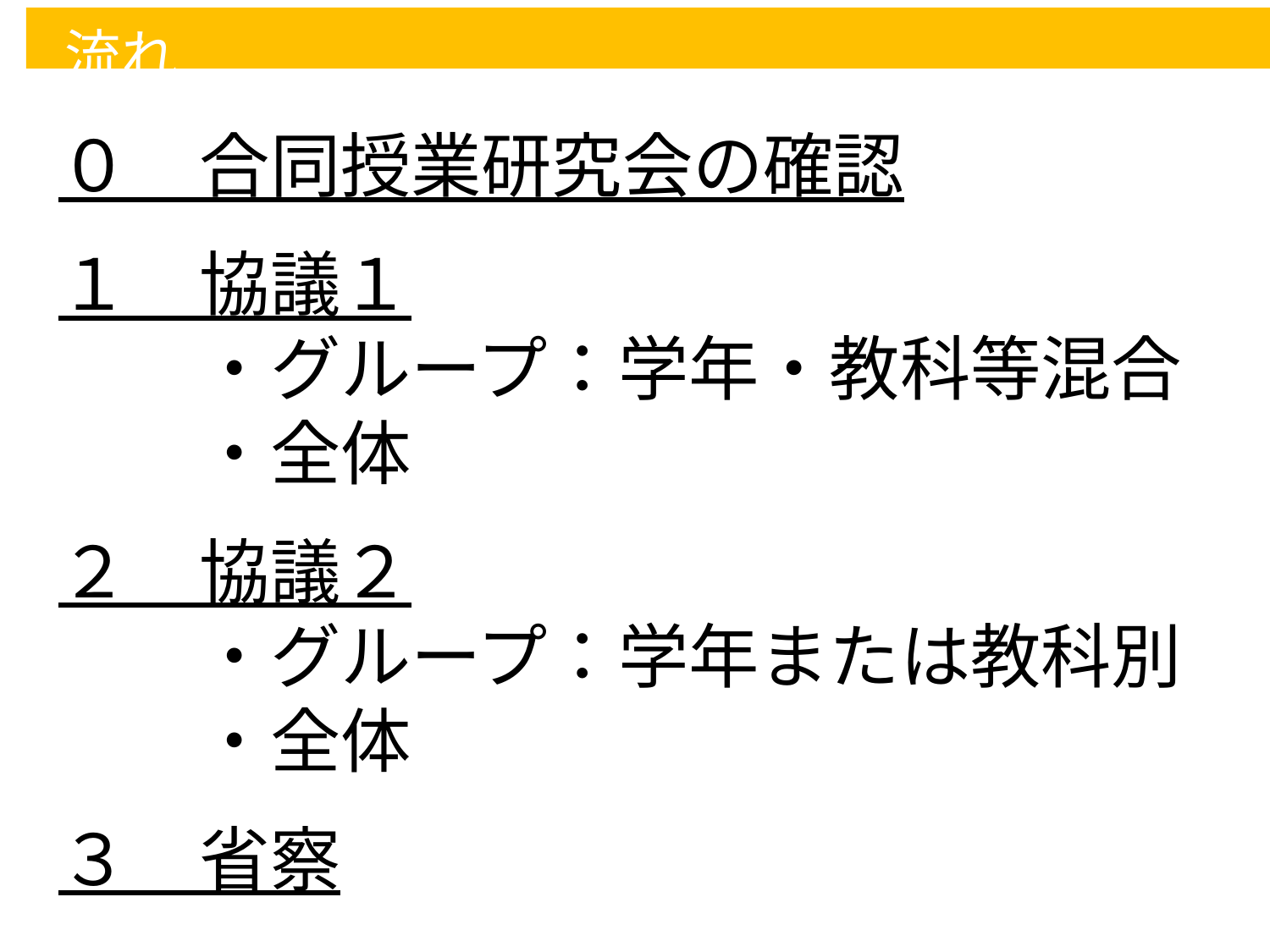

流れ
０　合同授業研究会の確認

１　協議１
　　・グループ：学年・教科等混合
　　・全体

２　協議２
　　・グループ：学年または教科別
　　・全体

３　省察